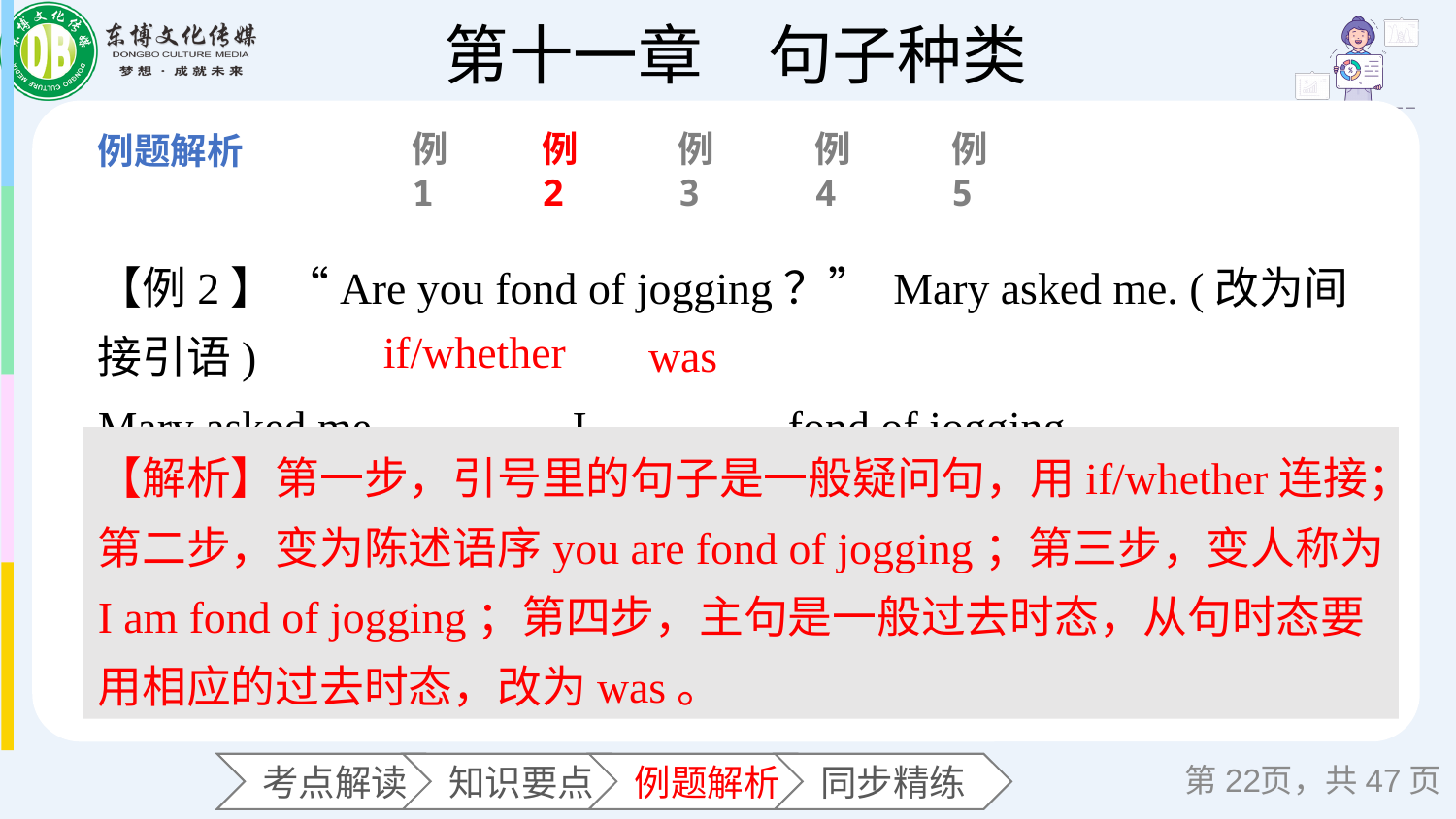

例1
例2
例3
例4
例5
【例2】 “Are you fond of jogging？” Mary asked me. (改为间接引语)
Mary asked me ________ I ________ fond of jogging.

was
if/whether
【解析】第一步，引号里的句子是一般疑问句，用if/whether连接；第二步，变为陈述语序you are fond of jogging；第三步，变人称为I am fond of jogging；第四步，主句是一般过去时态，从句时态要用相应的过去时态，改为was。
第22页，共47页